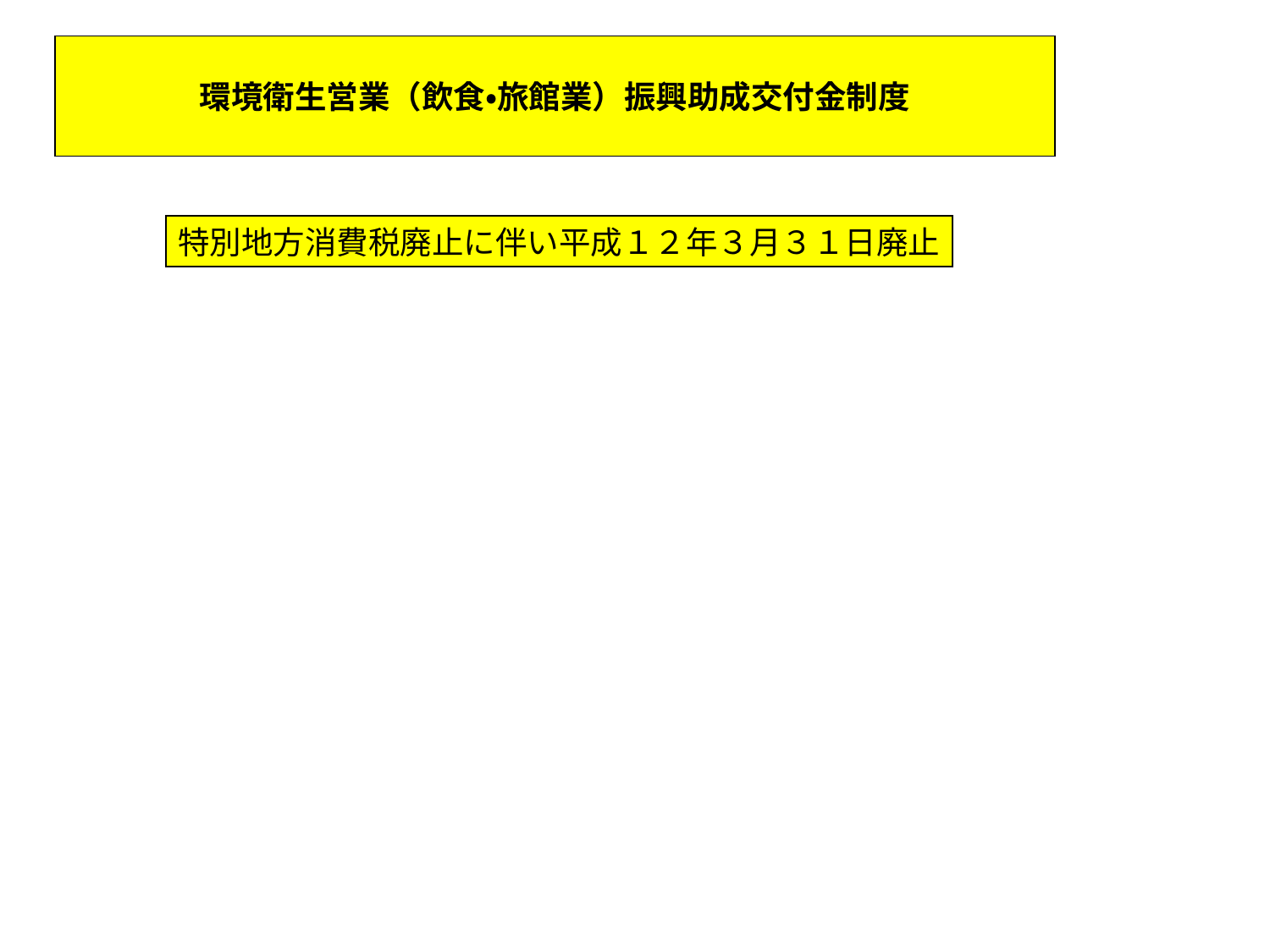

環境衛生営業（飲食・旅館業）振興助成交付金制度
特別地方消費税廃止に伴い平成１２年３月３１日廃止